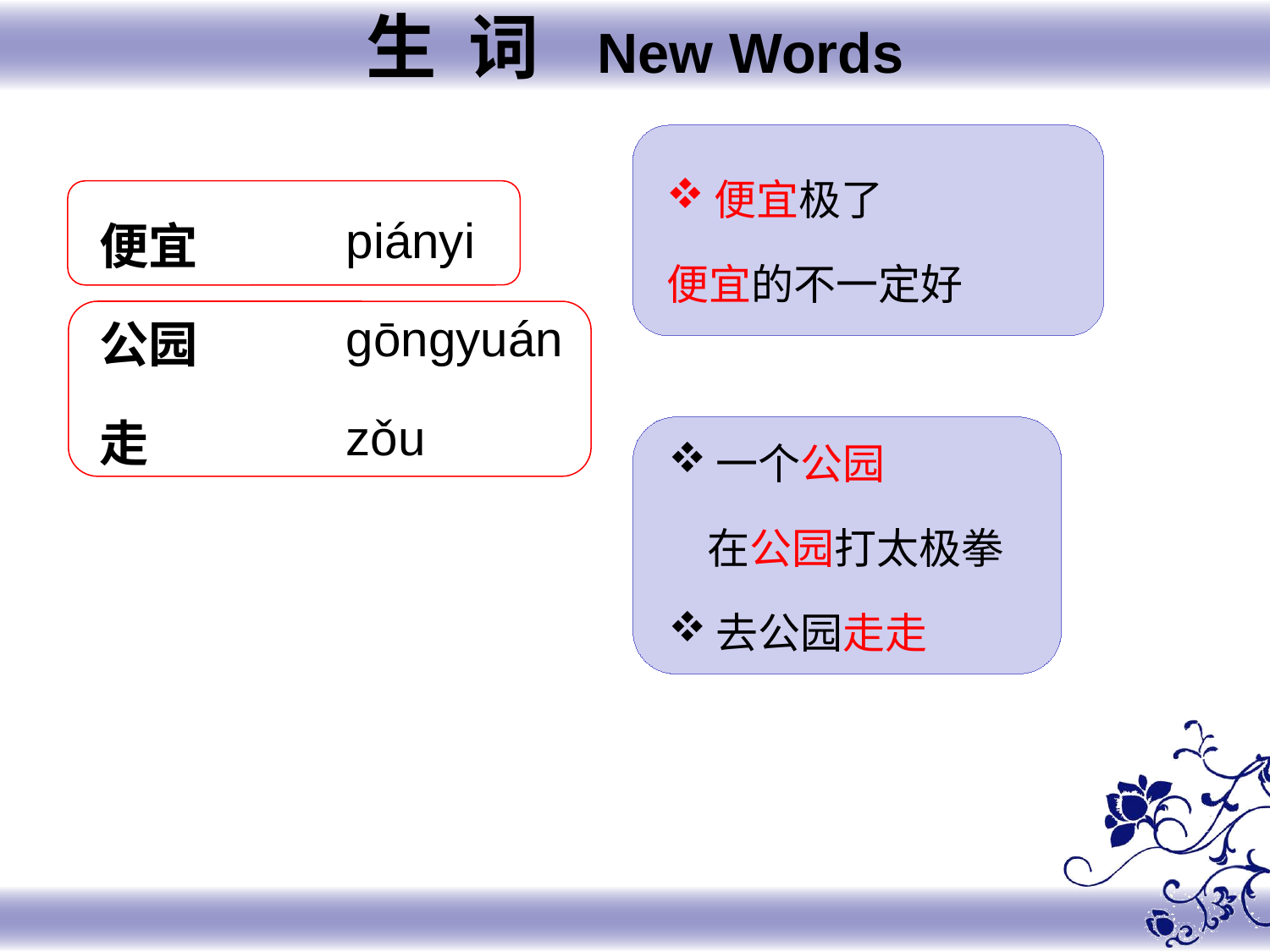

生  词   New Words

便宜极了
便宜的不一定好
piányi
ɡōnɡyuán
zǒu

便宜
公园
走

一个公园
   在公园打太极拳
去公园走走